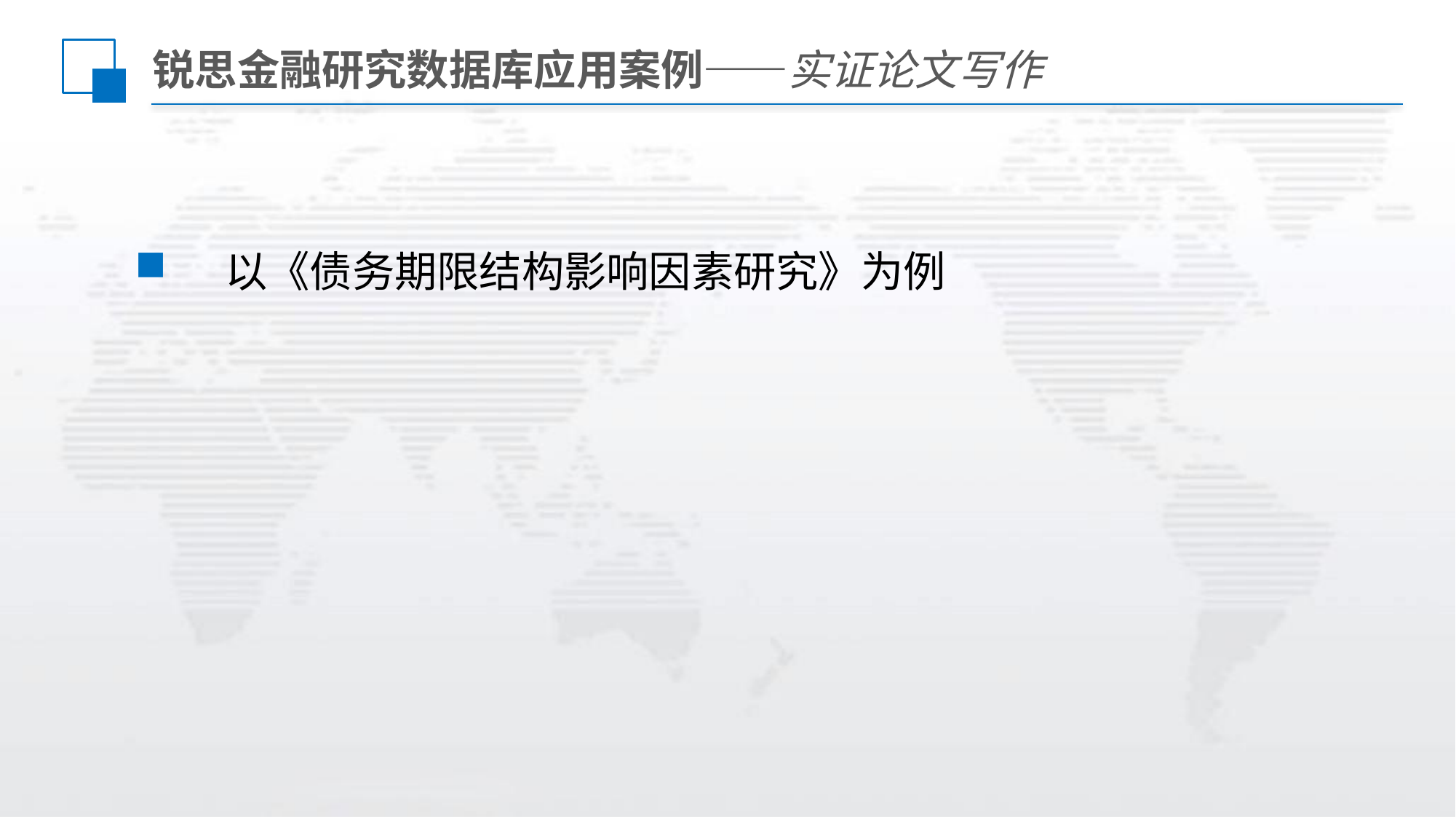

# 锐思金融研究数据库应用案例——实证论文写作

  以《债务期限结构影响因素研究》为例